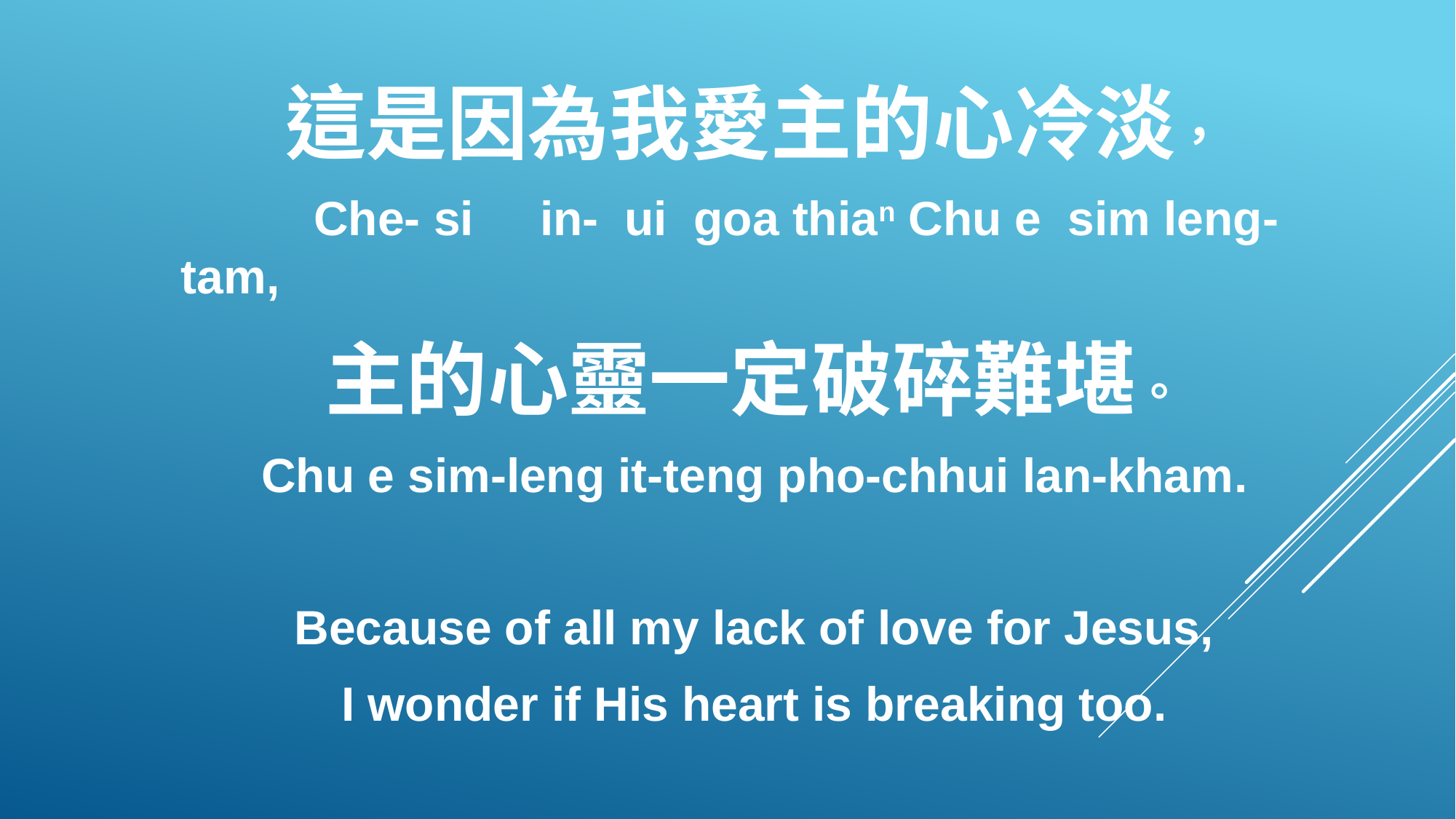

這是因為我愛主的心冷淡，
          Che- si     in-  ui  goa thian Chu e  sim leng-tam,
主的心靈一定破碎難堪。
Chu e sim-leng it-teng pho-chhui lan-kham.

Because of all my lack of love for Jesus,
I wonder if His heart is breaking too.